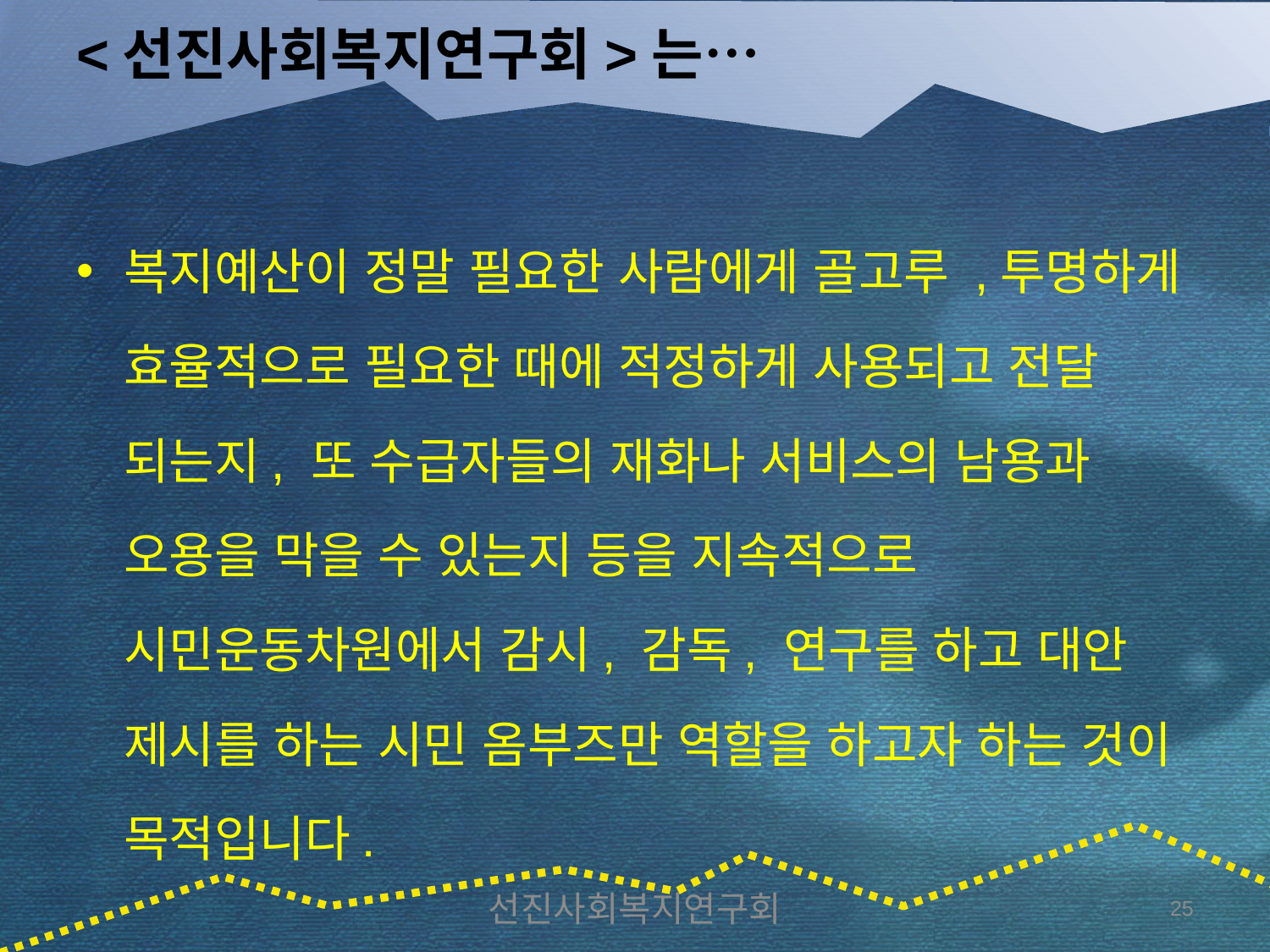

# <선진사회복지연구회>는…

복지예산이 정말 필요한 사람에게 골고루 ,투명하게  효율적으로 필요한 때에 적정하게 사용되고 전달 되는지, 또 수급자들의 재화나 서비스의 남용과 오용을 막을 수 있는지 등을 지속적으로 시민운동차원에서 감시, 감독, 연구를 하고 대안 제시를 하는 시민 옴부즈만 역할을 하고자 하는 것이 목적입니다.

선진사회복지연구회
25